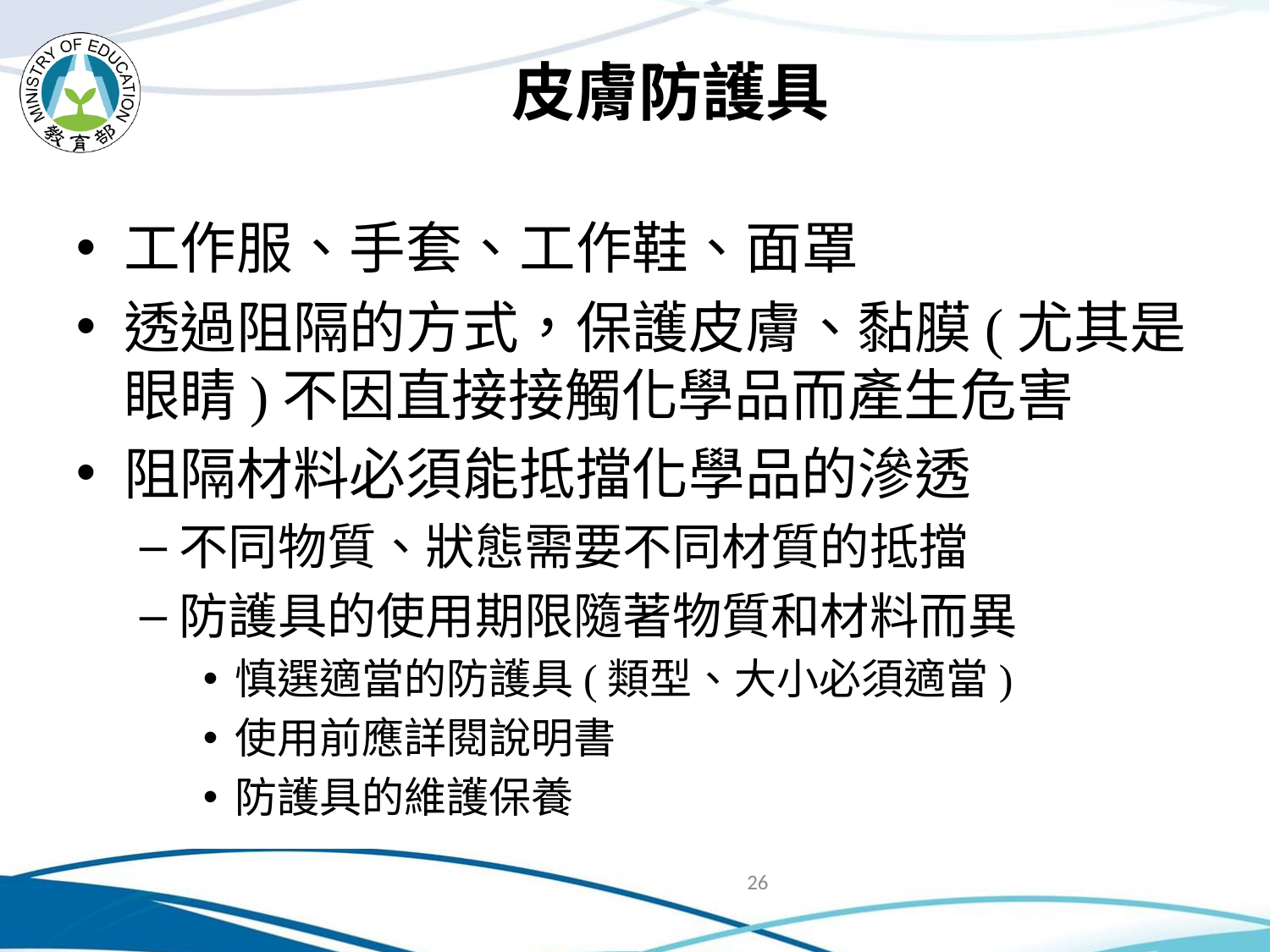

# 皮膚防護具
工作服、手套、工作鞋、面罩
透過阻隔的方式，保護皮膚、黏膜(尤其是眼睛)不因直接接觸化學品而產生危害
阻隔材料必須能抵擋化學品的滲透
不同物質、狀態需要不同材質的抵擋
防護具的使用期限隨著物質和材料而異
慎選適當的防護具(類型、大小必須適當)
使用前應詳閱說明書
防護具的維護保養
26